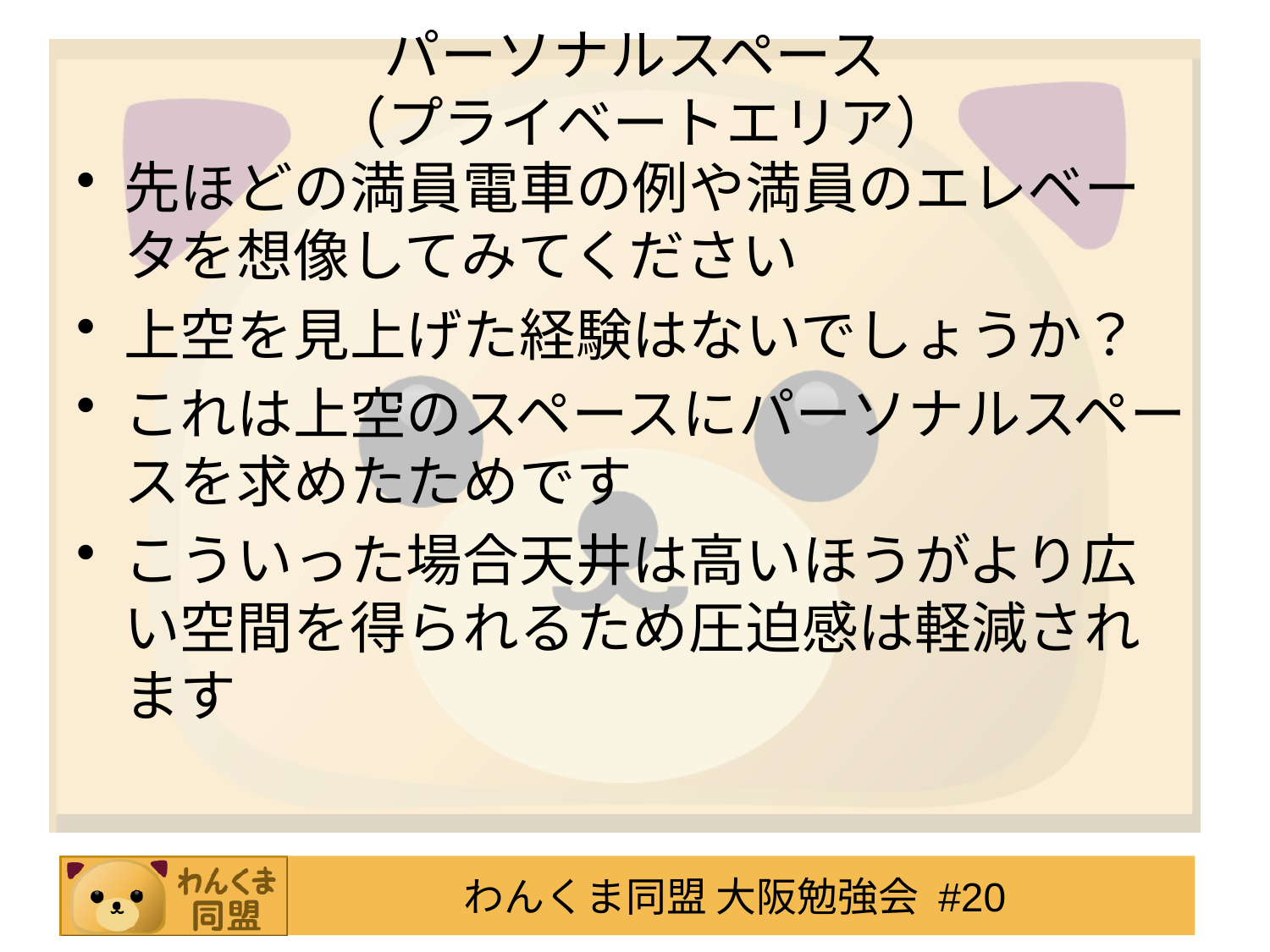

# パーソナルスペース （プライベートエリア）
先ほどの満員電車の例や満員のエレベータを想像してみてください
上空を見上げた経験はないでしょうか？
これは上空のスペースにパーソナルスペースを求めたためです
こういった場合天井は高いほうがより広い空間を得られるため圧迫感は軽減されます